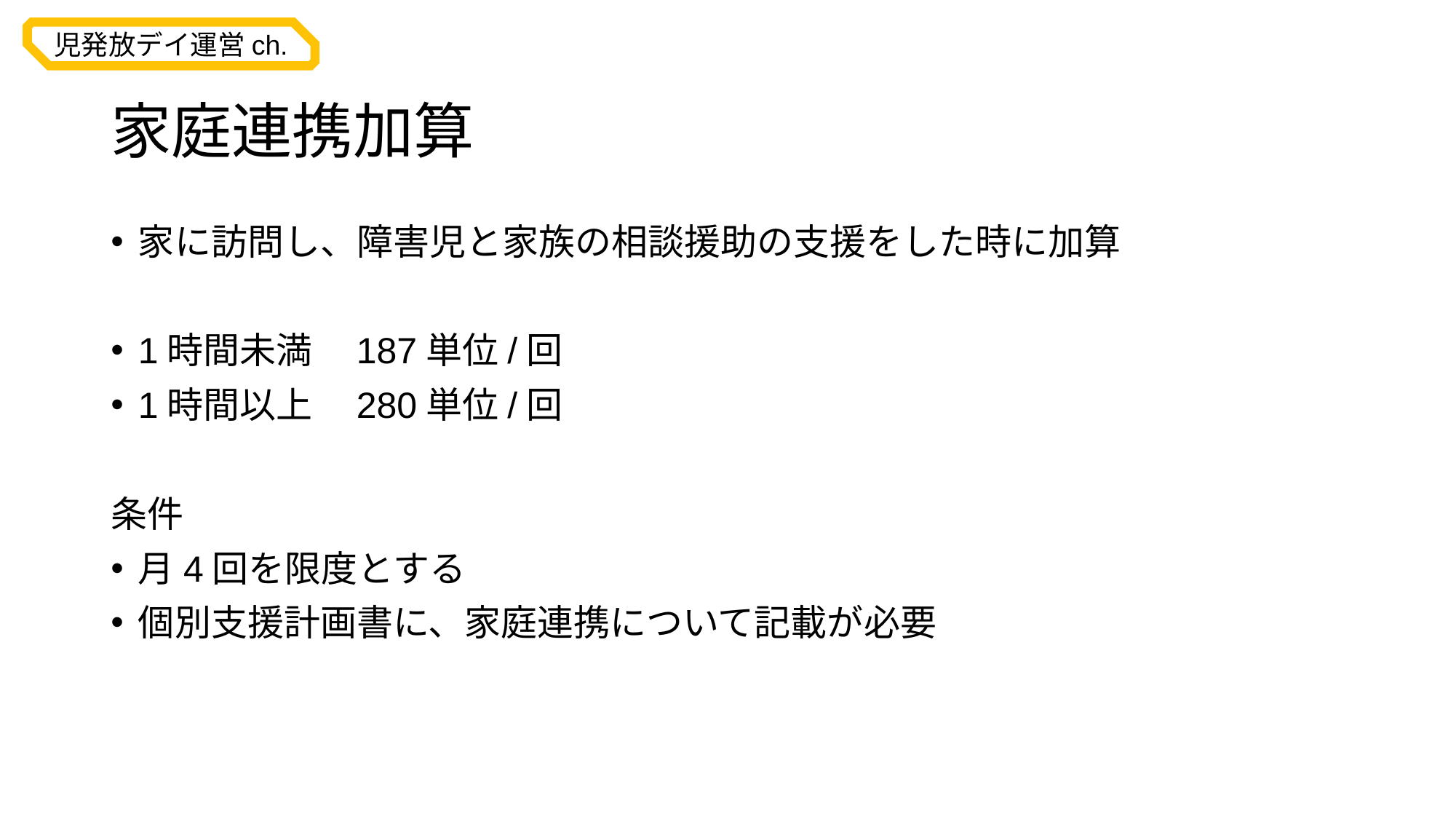

# 家庭連携加算
家に訪問し、障害児と家族の相談援助の支援をした時に加算

1時間未満	187単位/回
1時間以上	280単位/回

条件
月4回を限度とする
個別支援計画書に、家庭連携について記載が必要